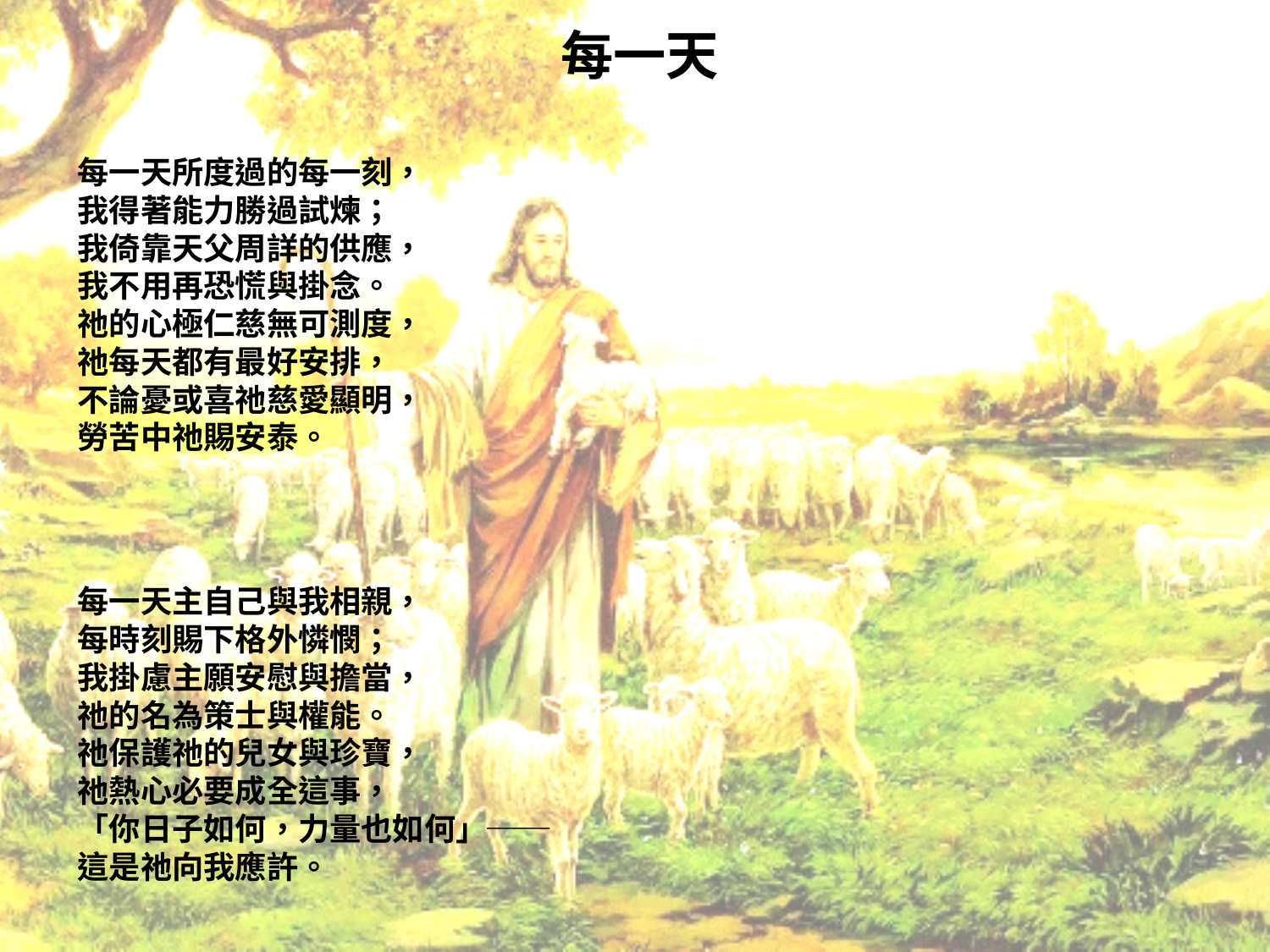

# 每一天
每一天所度過的每一刻，
我得著能力勝過試煉；
我倚靠天父周詳的供應，
我不用再恐慌與掛念。
祂的心極仁慈無可測度，
祂每天都有最好安排，
不論憂或喜祂慈愛顯明，
勞苦中祂賜安泰。

每一天主自己與我相親，
每時刻賜下格外憐憫；
我掛慮主願安慰與擔當，
祂的名為策士與權能。
祂保護祂的兒女與珍寶，
祂熱心必要成全這事，
「你日子如何，力量也如何」──
這是祂向我應許。